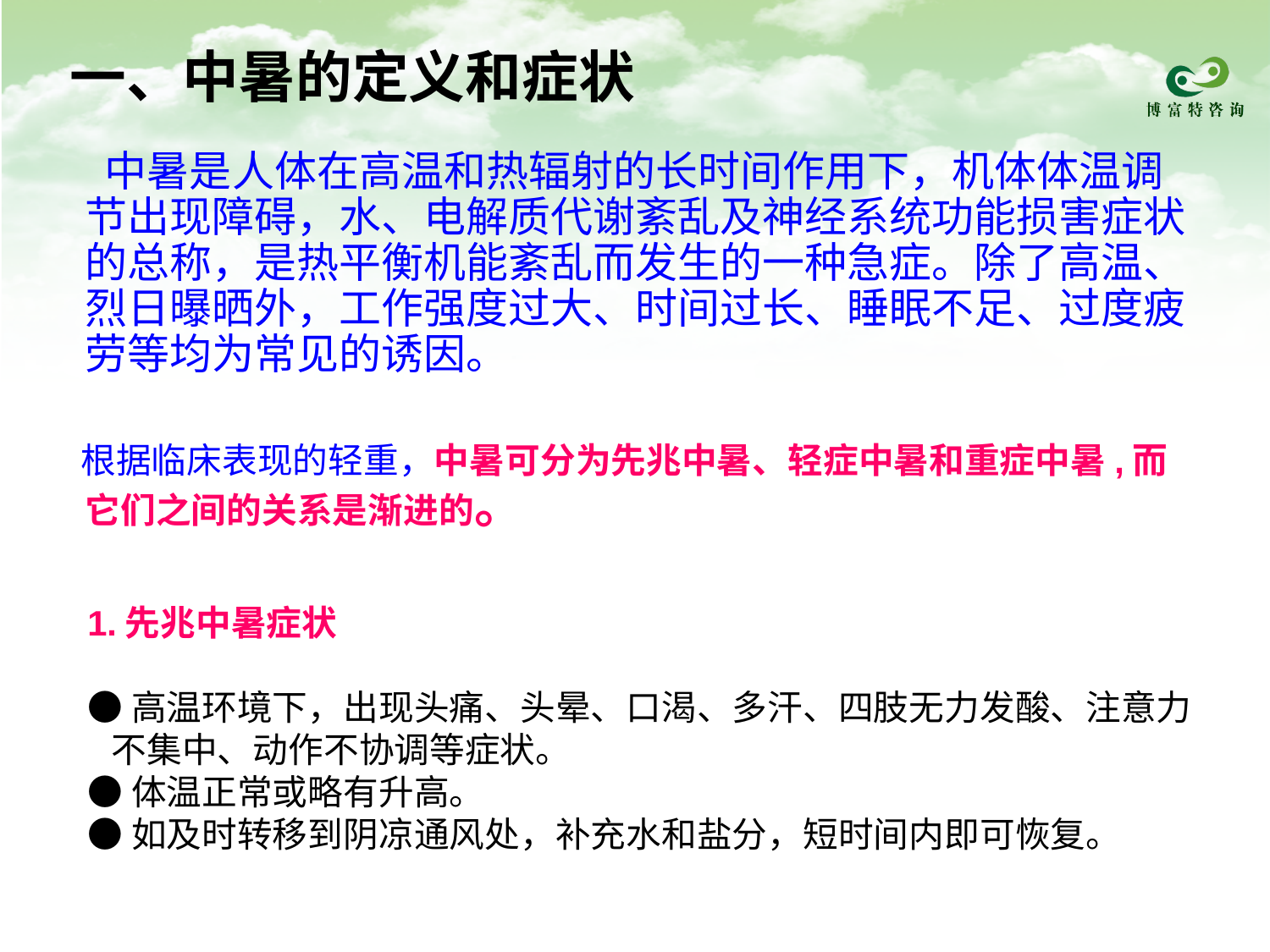

# 一、中暑的定义和症状
      中暑是人体在高温和热辐射的长时间作用下，机体体温调节出现障碍，水、电解质代谢紊乱及神经系统功能损害症状的总称，是热平衡机能紊乱而发生的一种急症。除了高温、烈日曝晒外，工作强度过大、时间过长、睡眠不足、过度疲劳等均为常见的诱因。

　 根据临床表现的轻重，中暑可分为先兆中暑、轻症中暑和重症中暑,而它们之间的关系是渐进的。

1.先兆中暑症状

●高温环境下，出现头痛、头晕、口渴、多汗、四肢无力发酸、注意力
  不集中、动作不协调等症状。
●体温正常或略有升高。
●如及时转移到阴凉通风处，补充水和盐分，短时间内即可恢复。